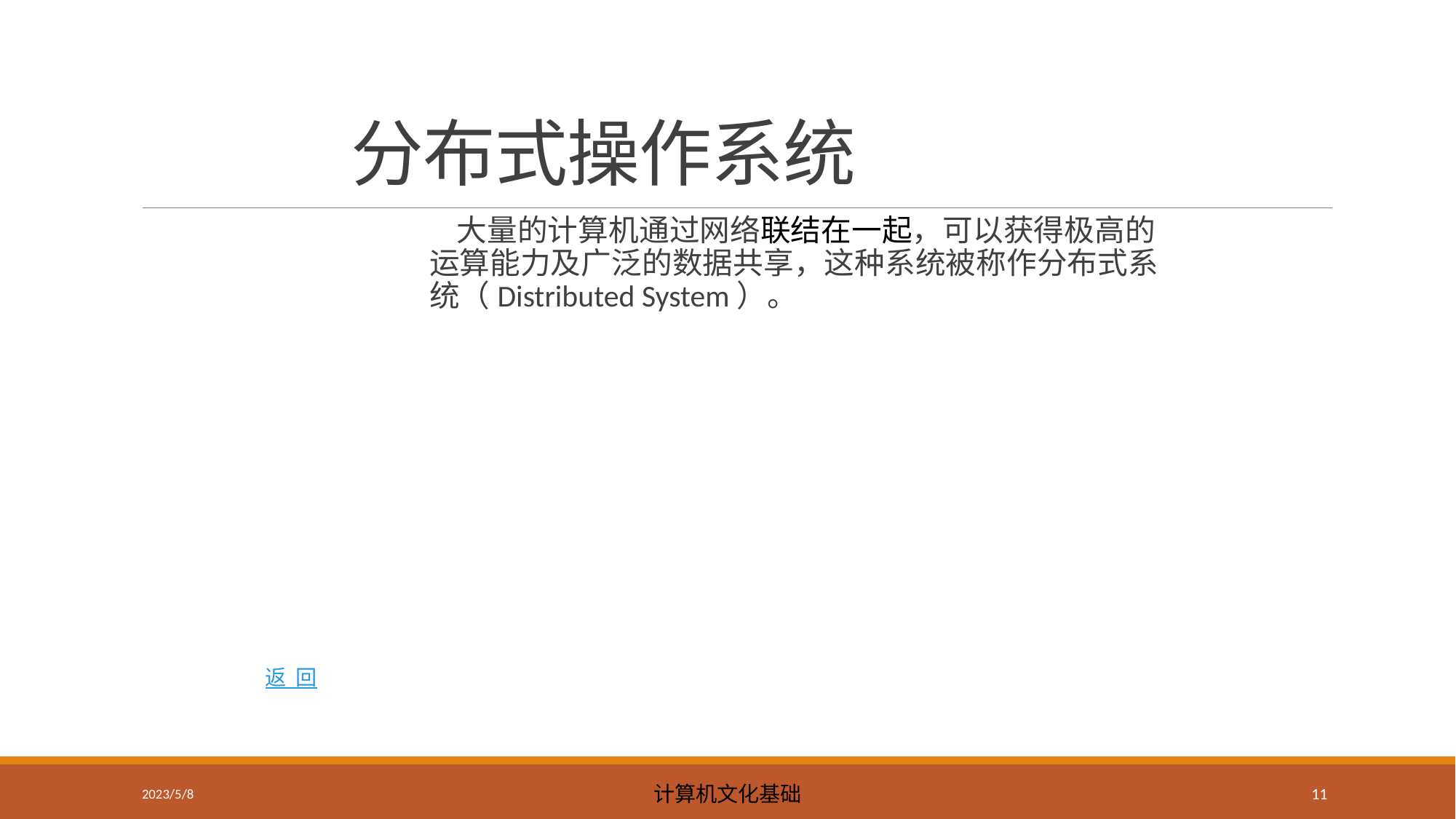

# 分布式操作系统
   大量的计算机通过网络联结在一起，可以获得极高的运算能力及广泛的数据共享，这种系统被称作分布式系统（Distributed System）。
返  回
2023/5/8
计算机文化基础
11